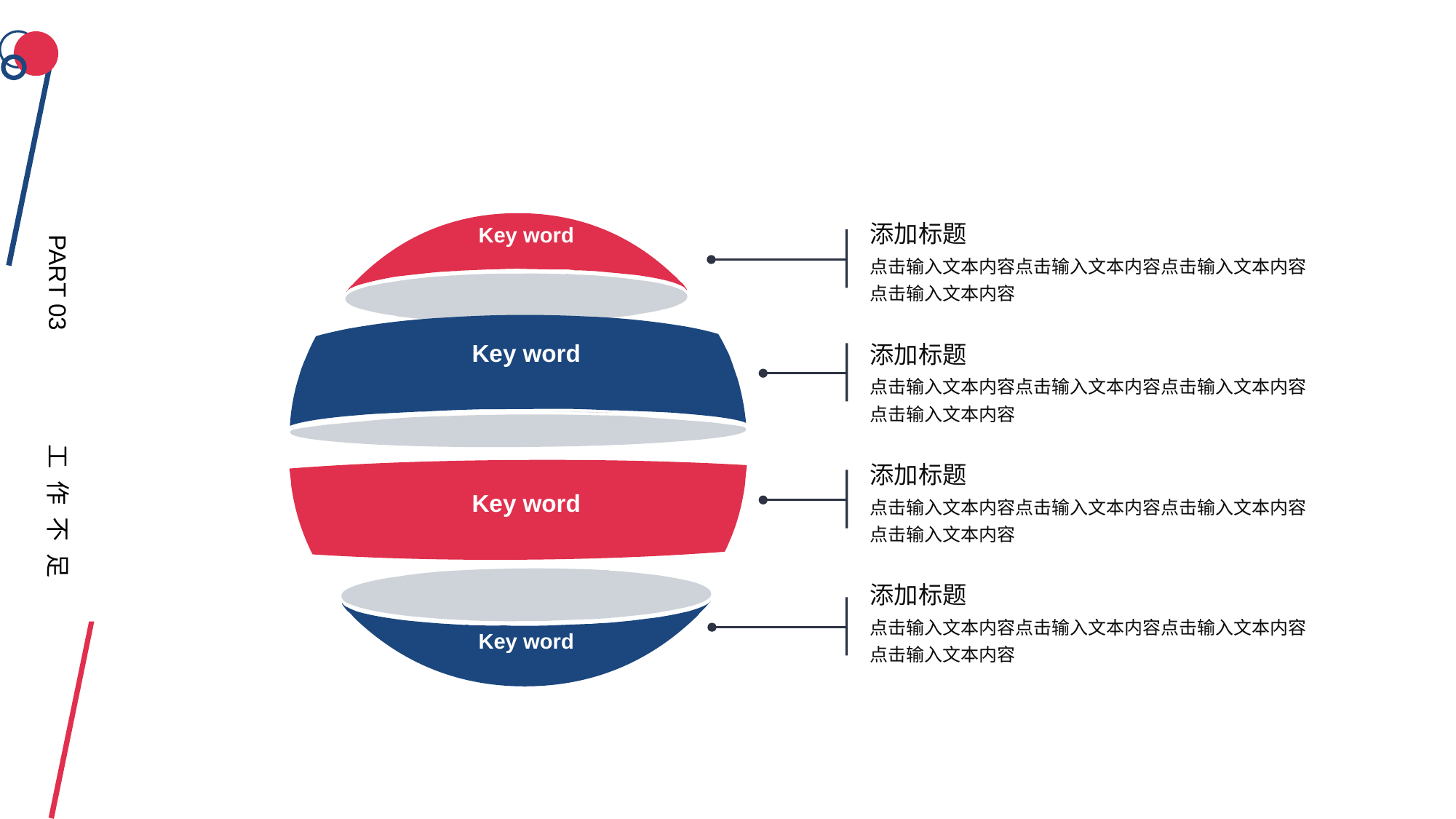

PART 03
工作不足

添加标题
Key word

点击输入文本内容点击输入文本内容点击输入文本内容点击输入文本内容

Key word
添加标题

点击输入文本内容点击输入文本内容点击输入文本内容点击输入文本内容

添加标题

Key word
点击输入文本内容点击输入文本内容点击输入文本内容点击输入文本内容

添加标题

点击输入文本内容点击输入文本内容点击输入文本内容点击输入文本内容
Key word